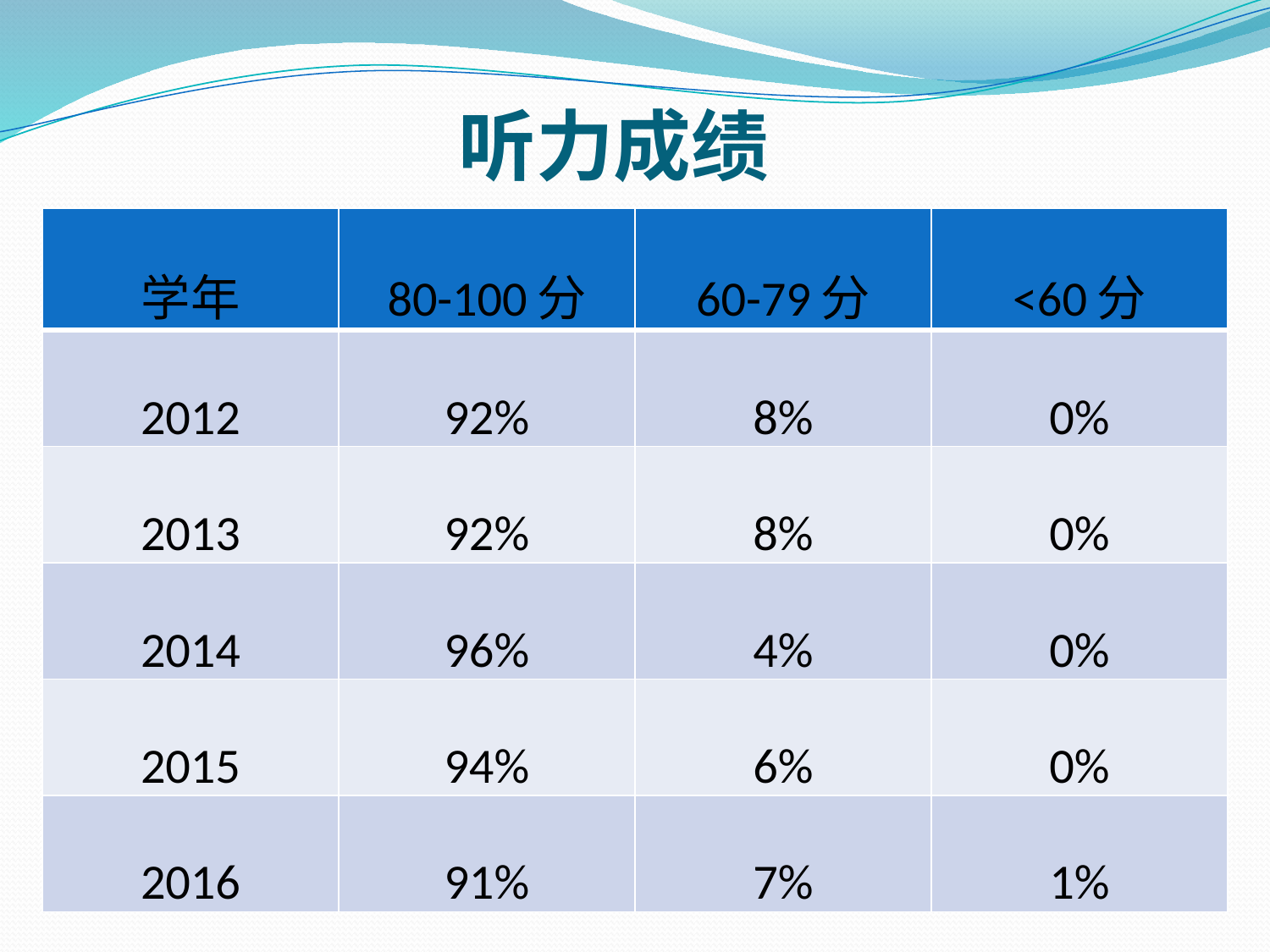

# 听力成绩
| 学年 | 80-100分 | 60-79分 | <60分 |
| --- | --- | --- | --- |
| 2012 | 92% | 8% | 0% |
| 2013 | 92% | 8% | 0% |
| 2014 | 96% | 4% | 0% |
| 2015 | 94% | 6% | 0% |
| 2016 | 91% | 7% | 1% |